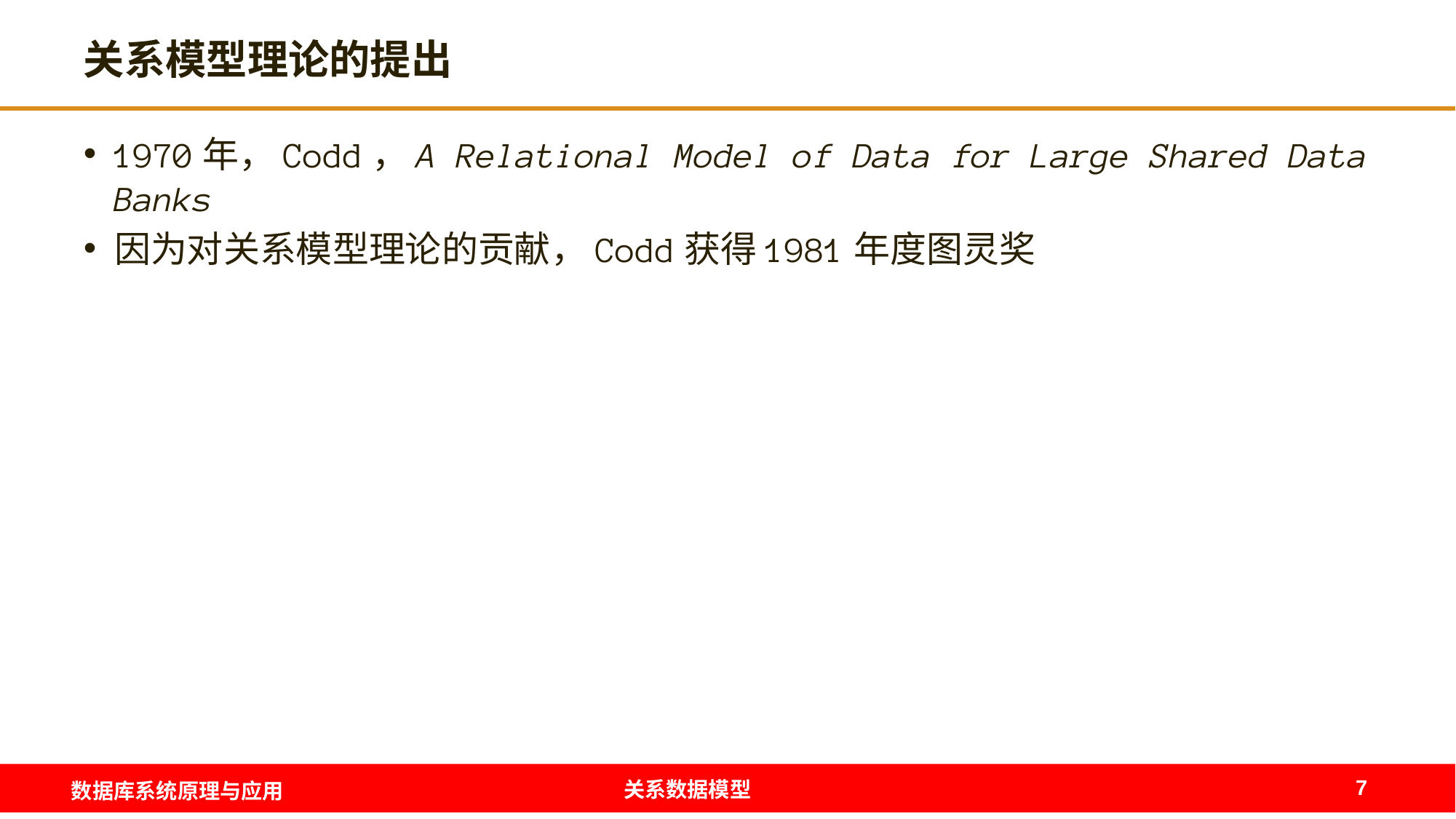

# 关系模型理论的提出
1970年，Codd，A Relational Model of Data for Large Shared Data Banks
因为对关系模型理论的贡献，Codd获得1981年度图灵奖